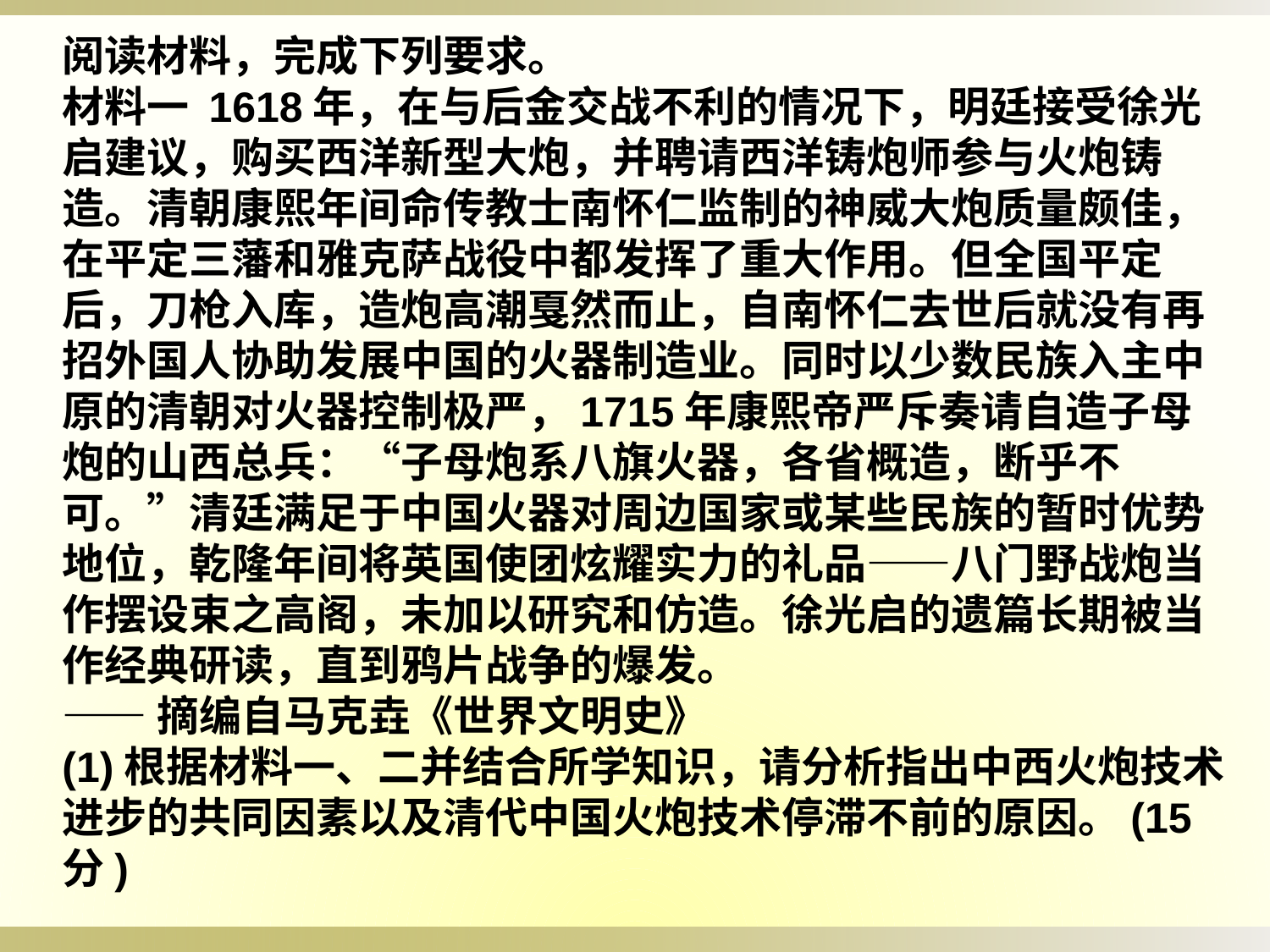

阅读材料，完成下列要求。
材料一 1618年，在与后金交战不利的情况下，明廷接受徐光启建议，购买西洋新型大炮，并聘请西洋铸炮师参与火炮铸造。清朝康熙年间命传教士南怀仁监制的神威大炮质量颇佳，在平定三藩和雅克萨战役中都发挥了重大作用。但全国平定后，刀枪入库，造炮高潮戛然而止，自南怀仁去世后就没有再招外国人协助发展中国的火器制造业。同时以少数民族入主中原的清朝对火器控制极严，1715年康熙帝严斥奏请自造子母炮的山西总兵：“子母炮系八旗火器，各省概造，断乎不可。”清廷满足于中国火器对周边国家或某些民族的暂时优势地位，乾隆年间将英国使团炫耀实力的礼品——八门野战炮当作摆设束之高阁，未加以研究和仿造。徐光启的遗篇长期被当作经典研读，直到鸦片战争的爆发。
——摘编自马克垚《世界文明史》
(1)根据材料一、二并结合所学知识，请分析指出中西火炮技术进步的共同因素以及清代中国火炮技术停滞不前的原因。(15分)